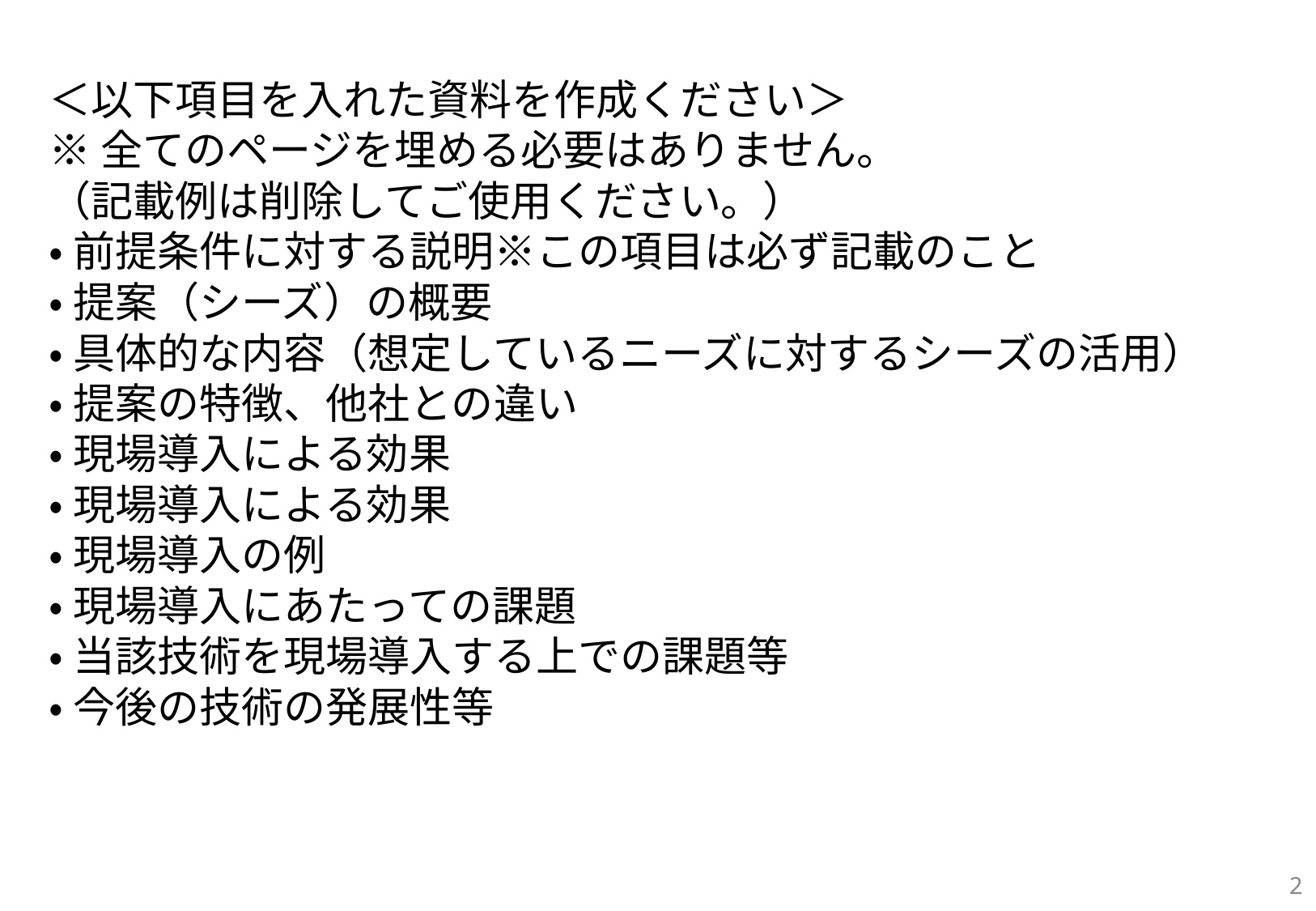

＜以下項目を入れた資料を作成ください＞
※全てのページを埋める必要はありません。
（記載例は削除してご使用ください。）
•前提条件に対する説明※この項目は必ず記載のこと
•提案（シーズ）の概要
•具体的な内容（想定しているニーズに対するシーズの活用）
•提案の特徴、他社との違い
•現場導入による効果
•現場導入による効果
•現場導入の例
•現場導入にあたっての課題
•当該技術を現場導入する上での課題等
•今後の技術の発展性等
2